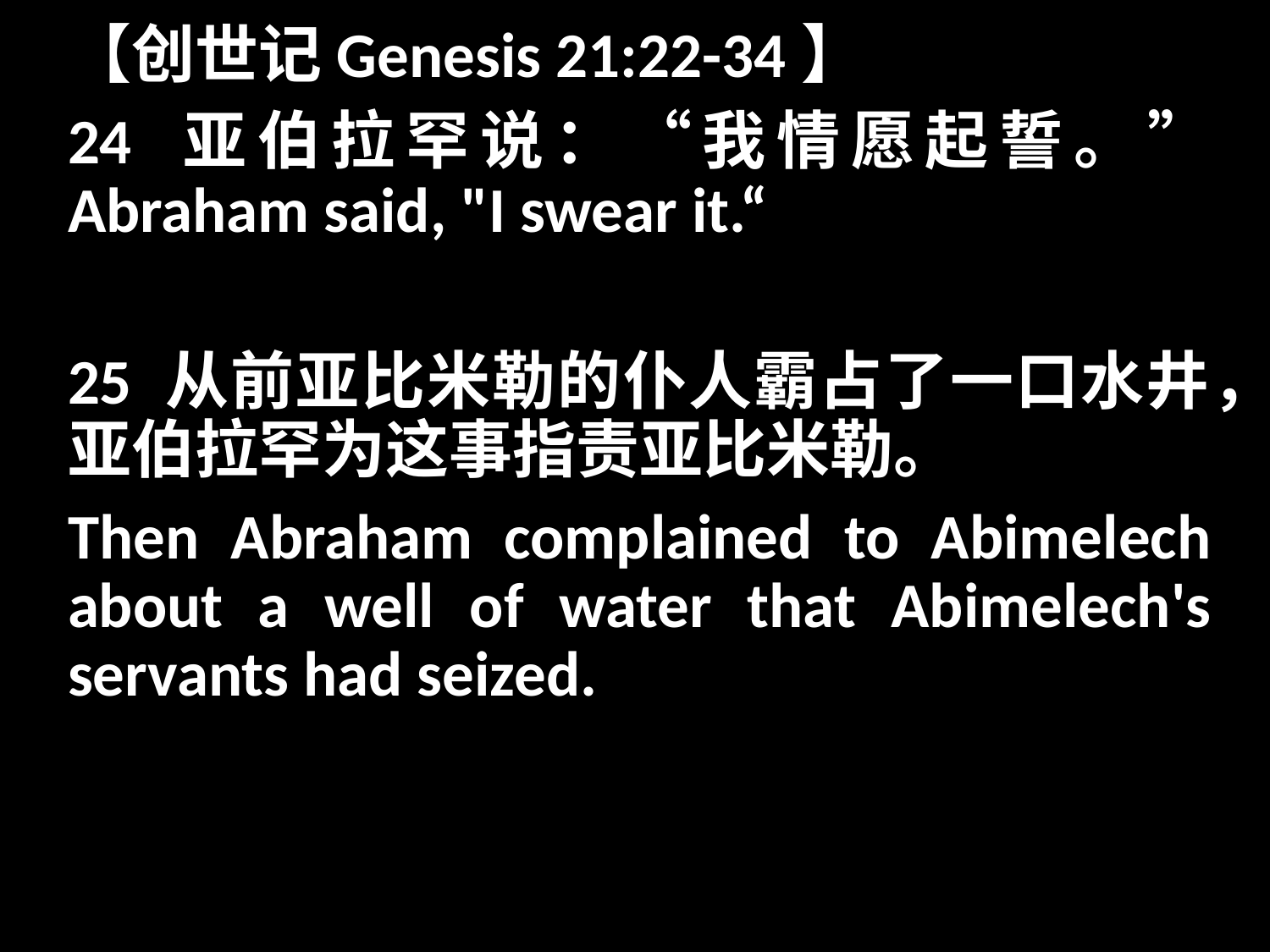

【创世记Genesis 21:22-34】
24 亚伯拉罕说：“我情愿起誓。” Abraham said, "I swear it.“

25 从前亚比米勒的仆人霸占了一口水井，亚伯拉罕为这事指责亚比米勒。
Then Abraham complained to Abimelech about a well of water that Abimelech's servants had seized.